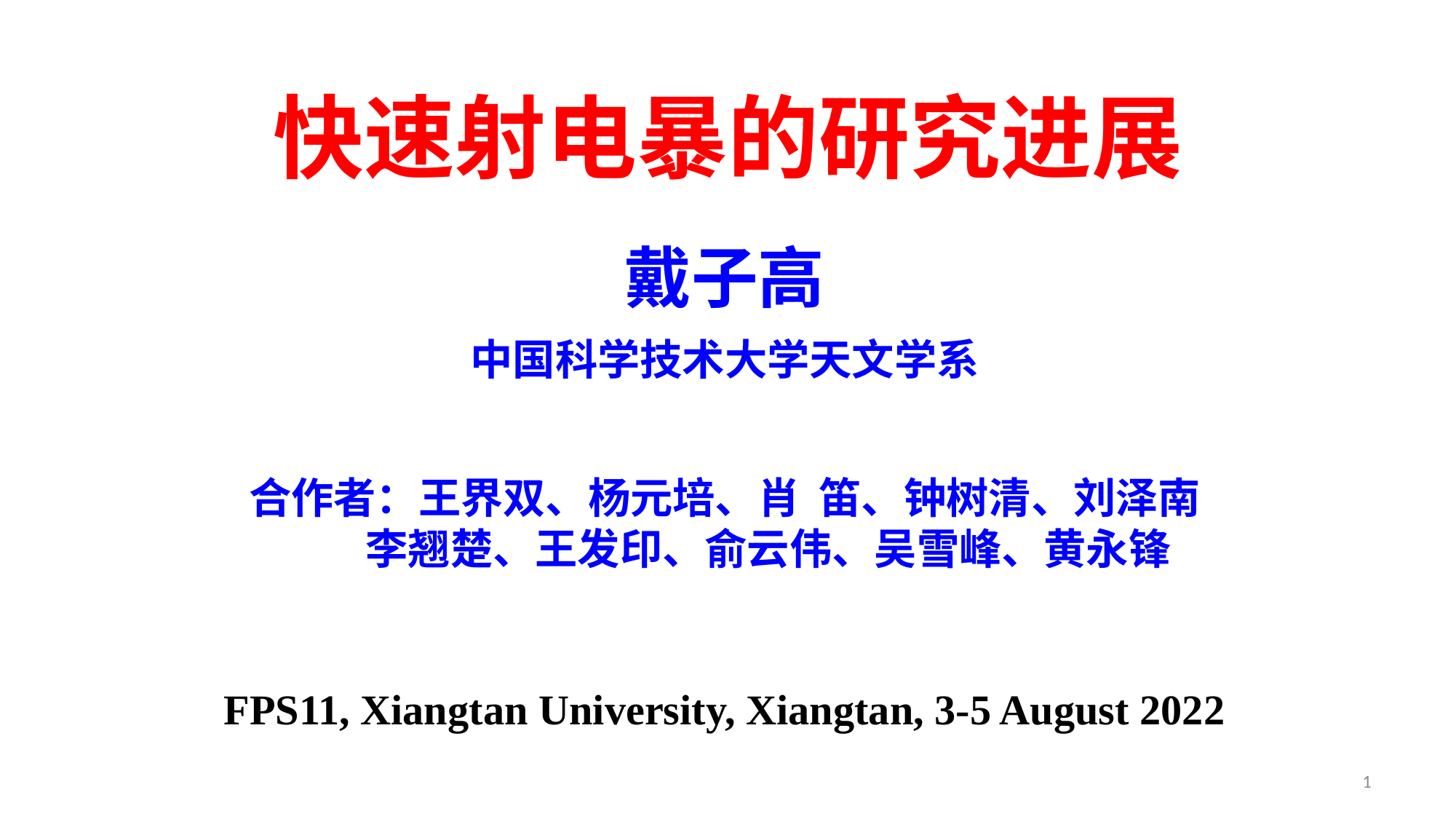

# 快速射电暴的研究进展
戴子高
中国科学技术大学天文学系

合作者：王界双、杨元培、肖  笛、钟树清、刘泽南
        李翘楚、王发印、俞云伟、吴雪峰、黄永锋

FPS11, Xiangtan University, Xiangtan, 3-5 August 2022
1